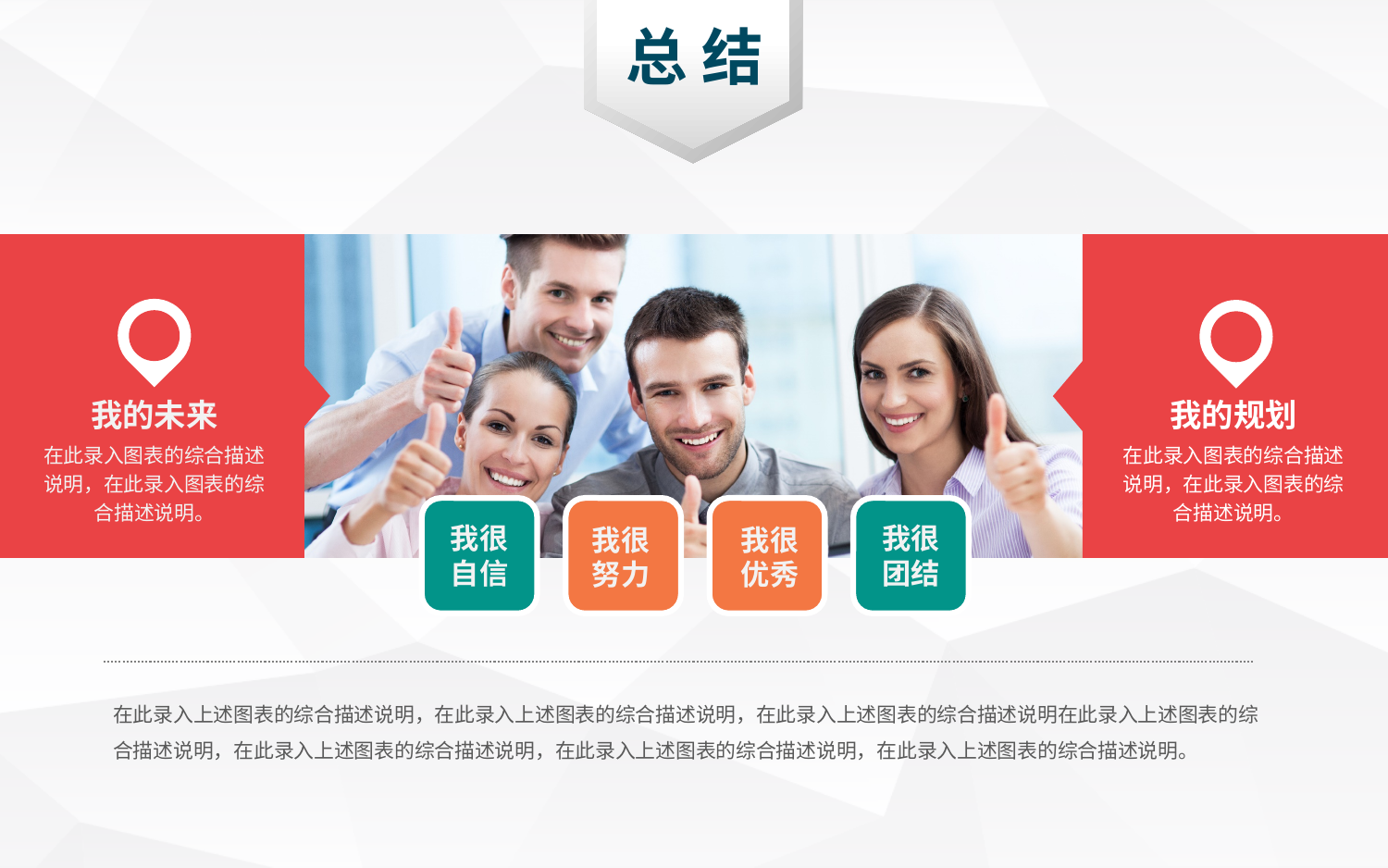

总 结
延时

我的未来
我的规划
在此录入图表的综合描述说明，在此录入图表的综合描述说明。
在此录入图表的综合描述说明，在此录入图表的综合描述说明。

我很自信
我很团结
我很努力
我很优秀
在此录入上述图表的综合描述说明，在此录入上述图表的综合描述说明，在此录入上述图表的综合描述说明在此录入上述图表的综合描述说明，在此录入上述图表的综合描述说明，在此录入上述图表的综合描述说明，在此录入上述图表的综合描述说明。